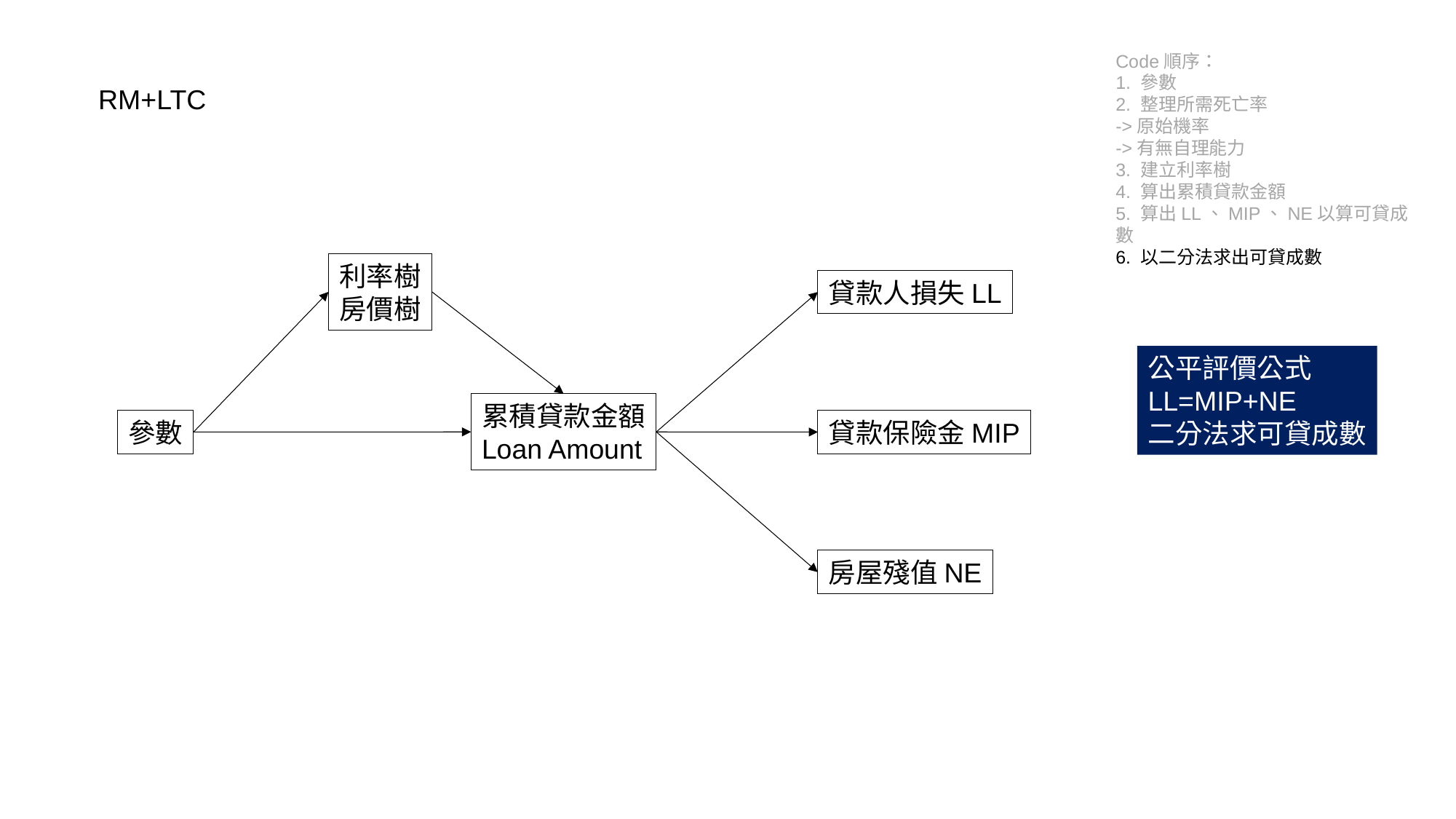

Code順序：
1. 參數
2. 整理所需死亡率
->原始機率
->有無自理能力
3. 建立利率樹
4. 算出累積貸款金額
5. 算出LL、MIP、NE以算可貸成數
6. 以二分法求出可貸成數
RM+LTC
利率樹
房價樹
貸款人損失LL
公平評價公式
LL=MIP+NE
二分法求可貸成數
累積貸款金額
Loan Amount
貸款保險金MIP
參數
房屋殘值NE